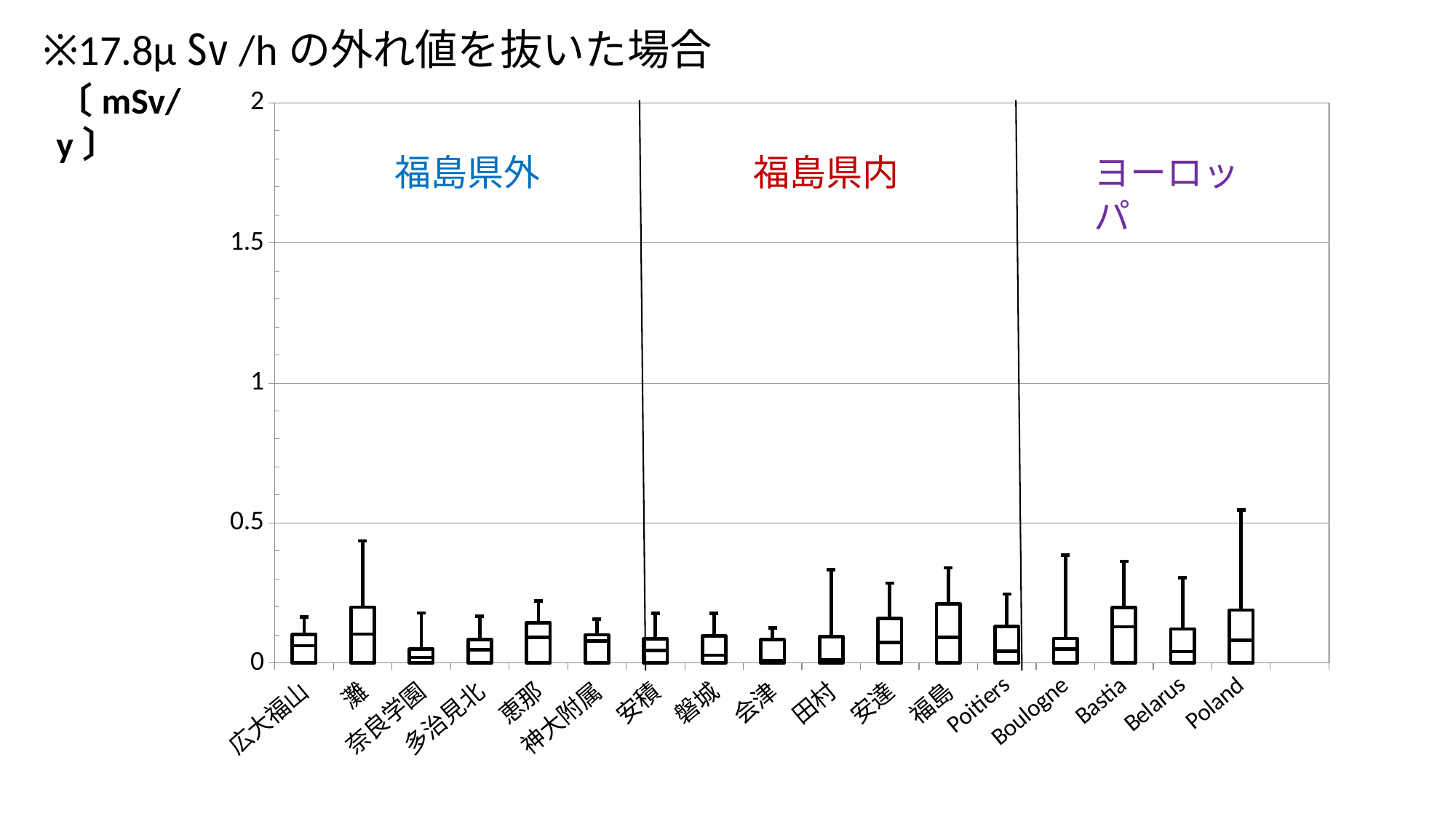

### Chart

| Category | 箱の境界1 | 中央線 | 箱の境界2 |
|---|---|---|---|
| 広大福山 | 0.738864285714285 | 0.0617892857142863 | 0.0394982142857136 |
| 灘 | 0.624671428571428 | 0.103503571428572 | 0.0963339285714288 |
| 奈良学園 | 0.529380357142856 | 0.0199446428571433 | 0.0295910714285712 |
| 多治見北 | 0.663517857142856 | 0.0466678571428574 | 0.0375428571428571 |
| 恵那 | 0.779926785714285 | 0.0924232142857141 | 0.0519473214285722 |
| 神大附属 | 0.519082142857143 | 0.0784749999999992 | 0.0221751119402992 |
| 安積 | 0.808866071428571 | 0.0444517857142862 | 0.0423660714285712 |
| 磐城 | 0.667689285714285 | 0.0276357142857142 | 0.0689589285714291 |
| 会津 | 0.619457142857142 | 0.00964642857142905 | 0.0735214285714278 |
| 田村 | 0.748893819444444 | 0.0118574305555558 | 0.0825725595238092 |
| 安達 | 0.897499217422955 | 0.0741731375258504 | 0.0848622604358099 |
| 福島 | 0.773017857142856 | 0.0908589285714289 | 0.120971428571429 |
| Poitiers | 0.734022910216718 | 0.0425795665634672 | 0.0877356037151713 |
| Boulogne | 0.452110067114094 | 0.0505610738255039 | 0.0376268456375836 |
| Bastia | 0.969698734177216 | 0.129211980108498 | 0.0693499999999989 |
| Belarus | 0.752030357142857 | 0.0408017857142852 | 0.0810169642857147 |
| Poland | 0.60741632025 | 0.08115447775 | 0.10821228775 |
# ※17.8µ㏜/hの外れ値を抜いた場合
〔mSv/y〕
福島県外
福島県内
ヨーロッパ